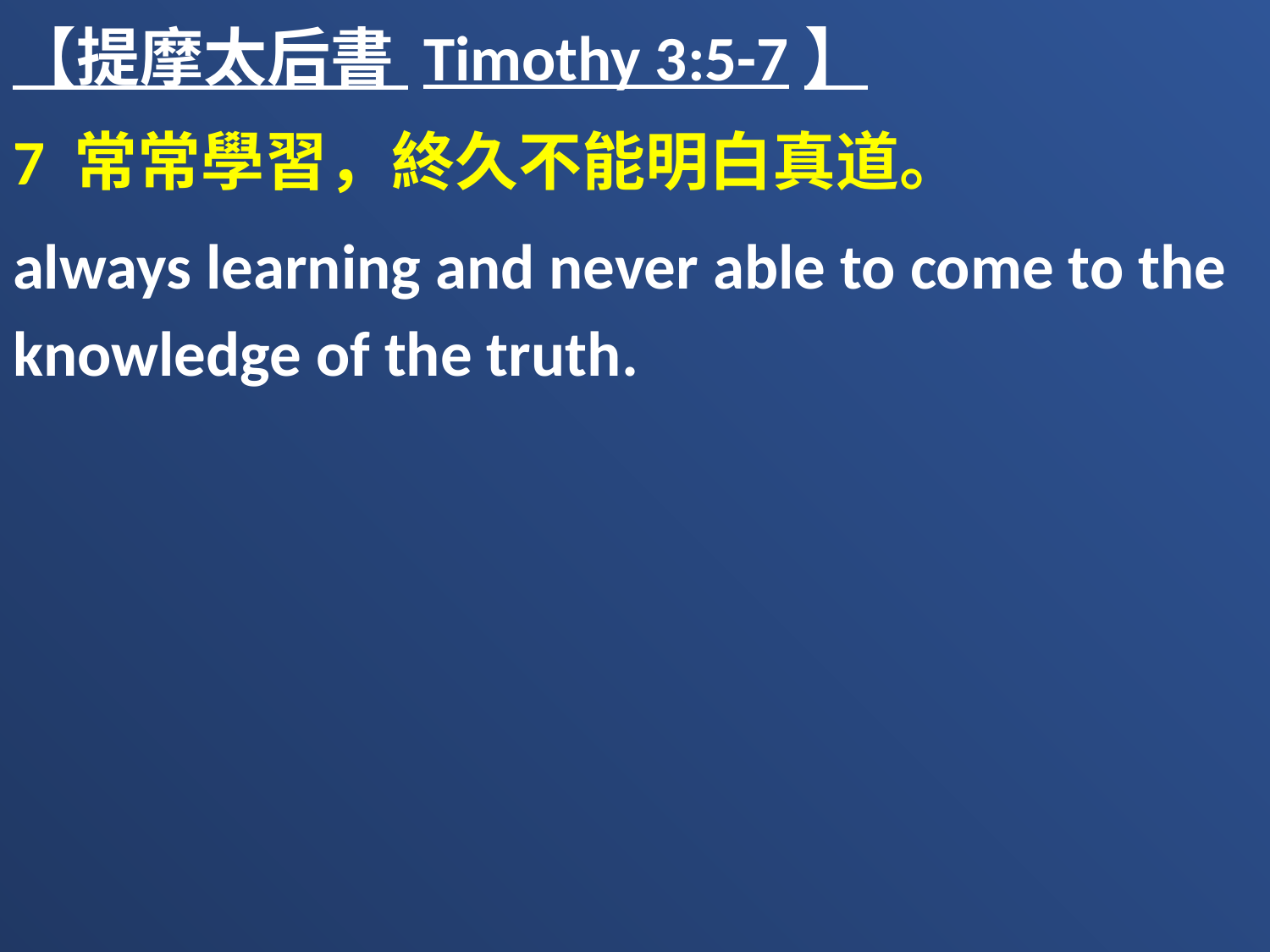

【提摩太后書 Timothy 3:5-7】
7 常常學習，終久不能明白真道。
always learning and never able to come to the knowledge of the truth.